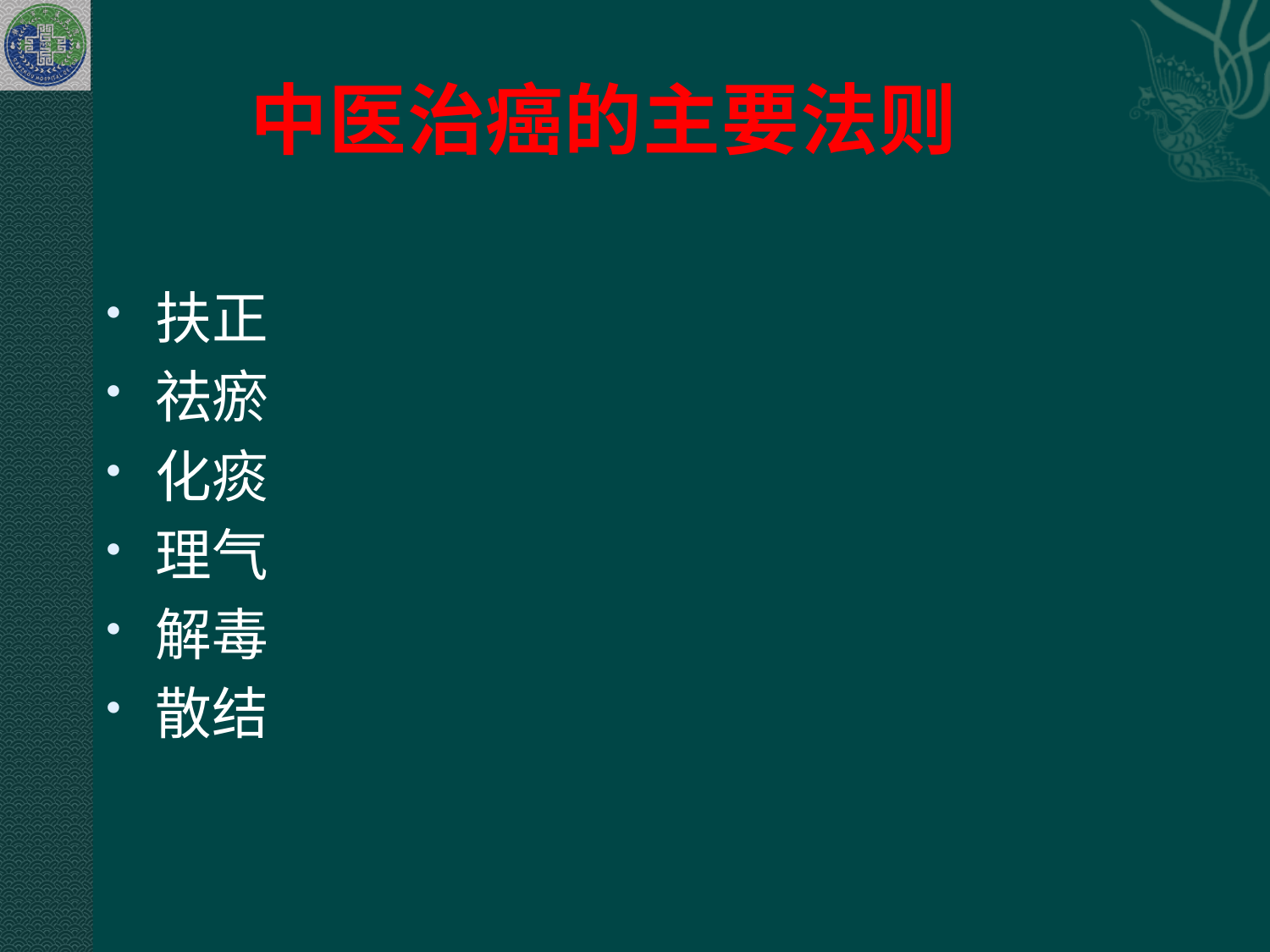

# 中医治癌的主要法则
扶正
祛瘀
化痰
理气
解毒
散结